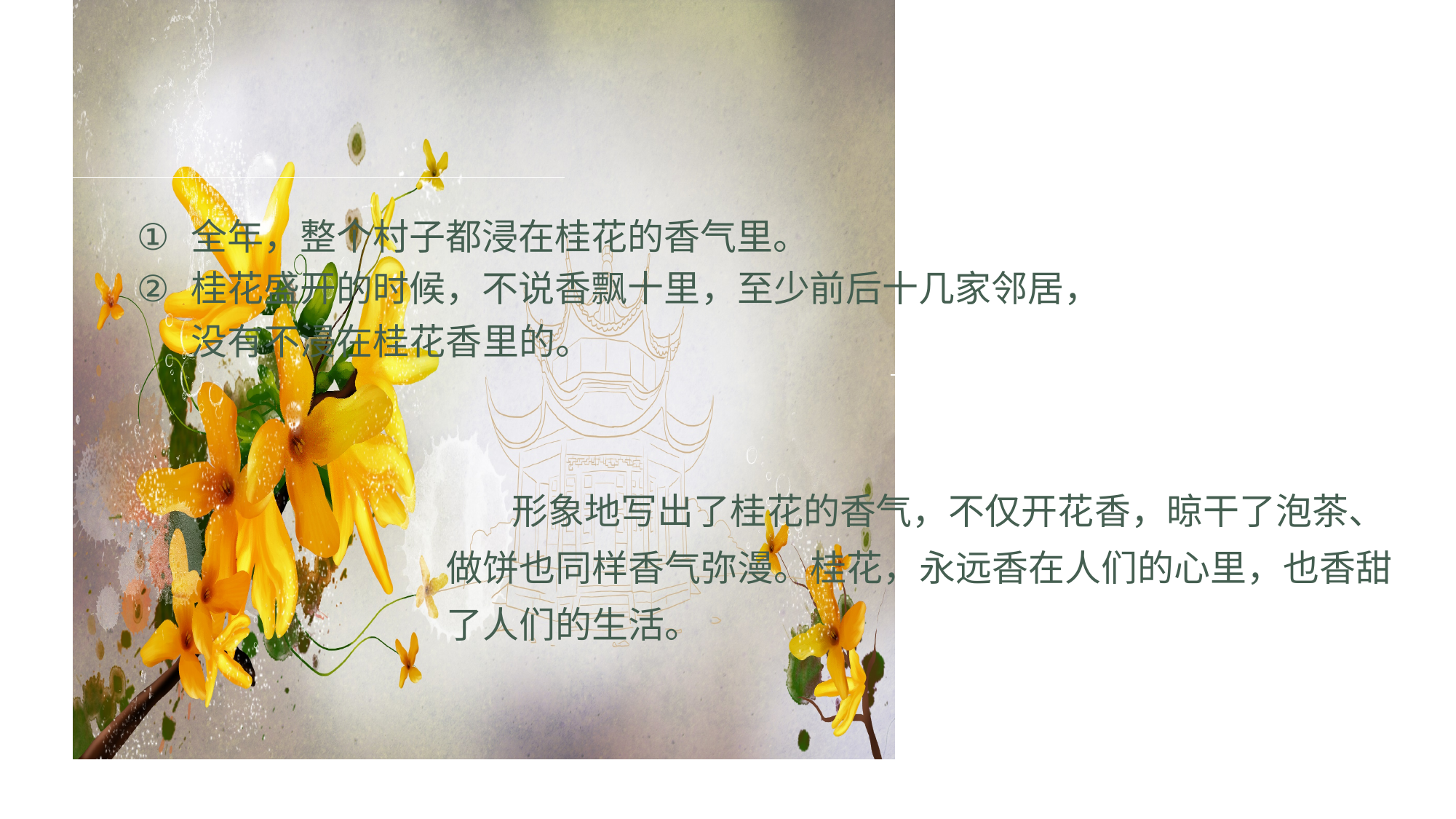

全年，整个村子都浸在桂花的香气里。
桂花盛开的时候，不说香飘十里，至少前后十几家邻居，没有不浸在桂花香里的。
       形象地写出了桂花的香气，不仅开花香，晾干了泡茶、做饼也同样香气弥漫。桂花，永远香在人们的心里，也香甜了人们的生活。